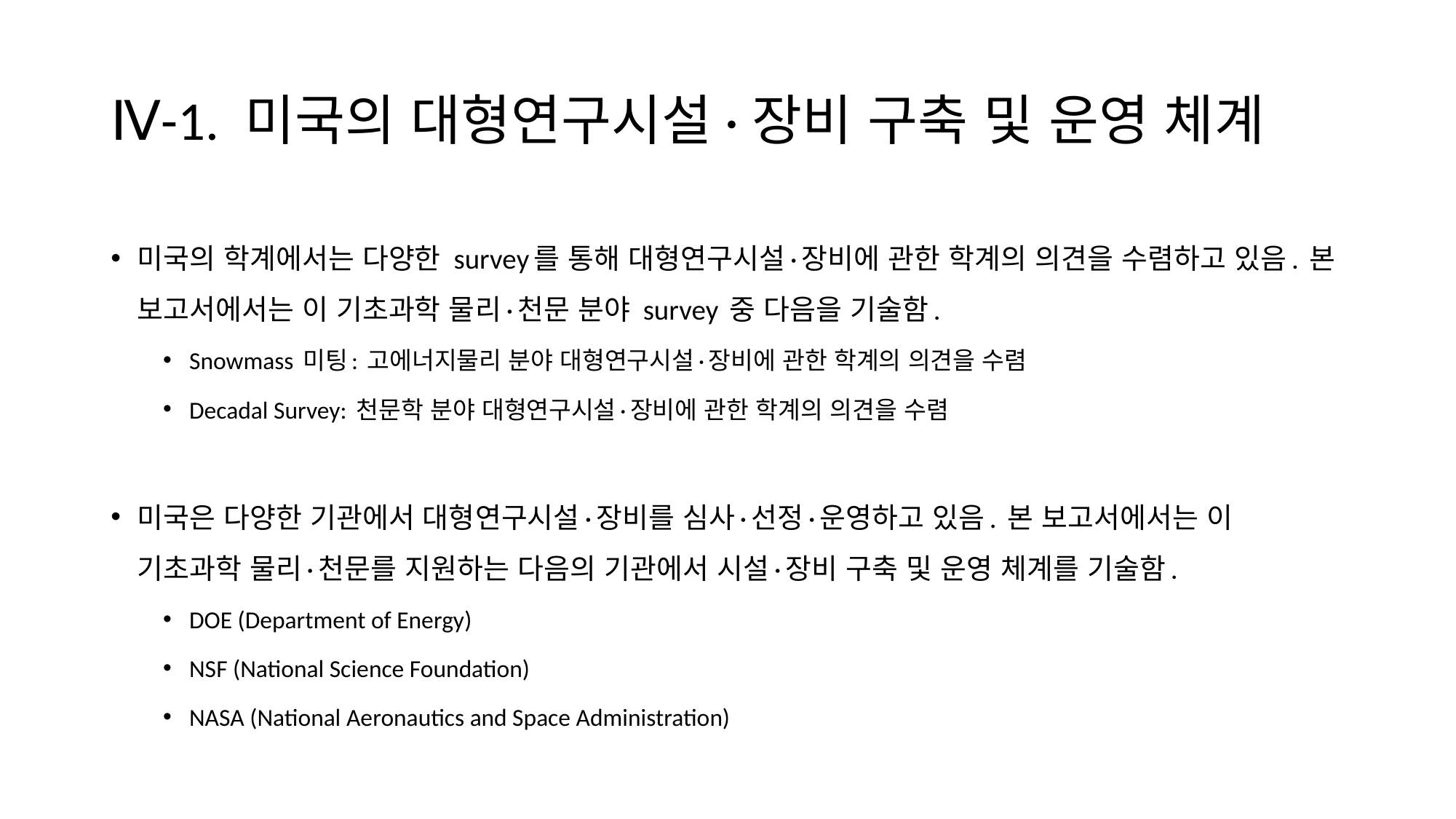

# Ⅳ-1. 미국의 대형연구시설·장비 구축 및 운영 체계
미국의 학계에서는 다양한 survey를 통해 대형연구시설·장비에 관한 학계의 의견을 수렴하고 있음. 본 보고서에서는 이 기초과학 물리·천문 분야 survey 중 다음을 기술함.
Snowmass 미팅: 고에너지물리 분야 대형연구시설·장비에 관한 학계의 의견을 수렴
Decadal Survey: 천문학 분야 대형연구시설·장비에 관한 학계의 의견을 수렴

미국은 다양한 기관에서 대형연구시설·장비를 심사·선정·운영하고 있음. 본 보고서에서는 이 기초과학 물리·천문를 지원하는 다음의 기관에서 시설·장비 구축 및 운영 체계를 기술함.
DOE (Department of Energy)
NSF (National Science Foundation)
NASA (National Aeronautics and Space Administration)